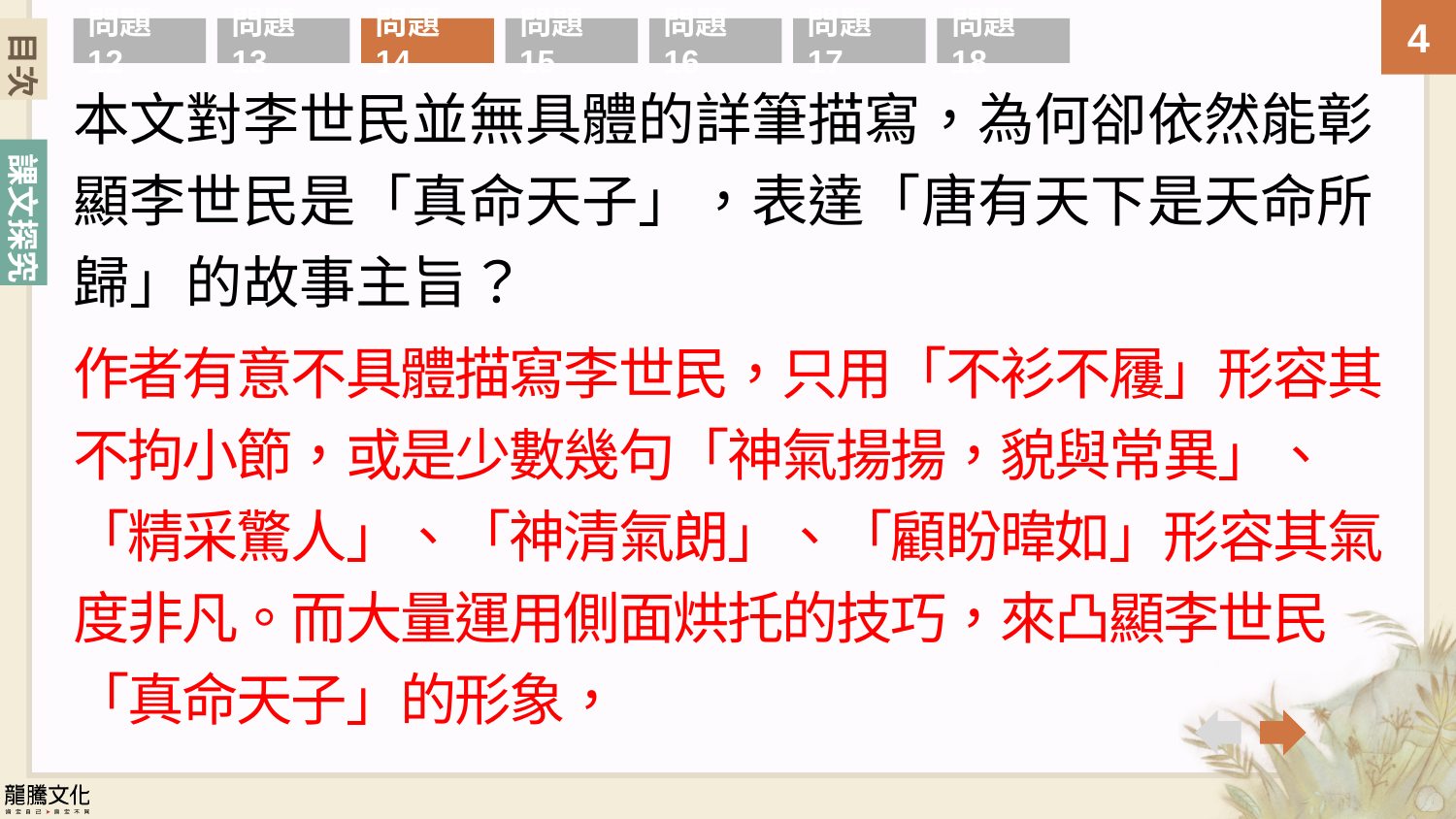

目次
問題12
問題13
問題14
問題15
問題16
問題17
問題18
本文對李世民並無具體的詳筆描寫，為何卻依然能彰顯李世民是「真命天子」，表達「唐有天下是天命所歸」的故事主旨？
作者有意不具體描寫李世民，只用「不衫不屨」形容其不拘小節，或是少數幾句「神氣揚揚，貌與常異」、「精采驚人」、「神清氣朗」、「顧盼暐如」形容其氣度非凡。而大量運用側面烘托的技巧，來凸顯李世民「真命天子」的形象，